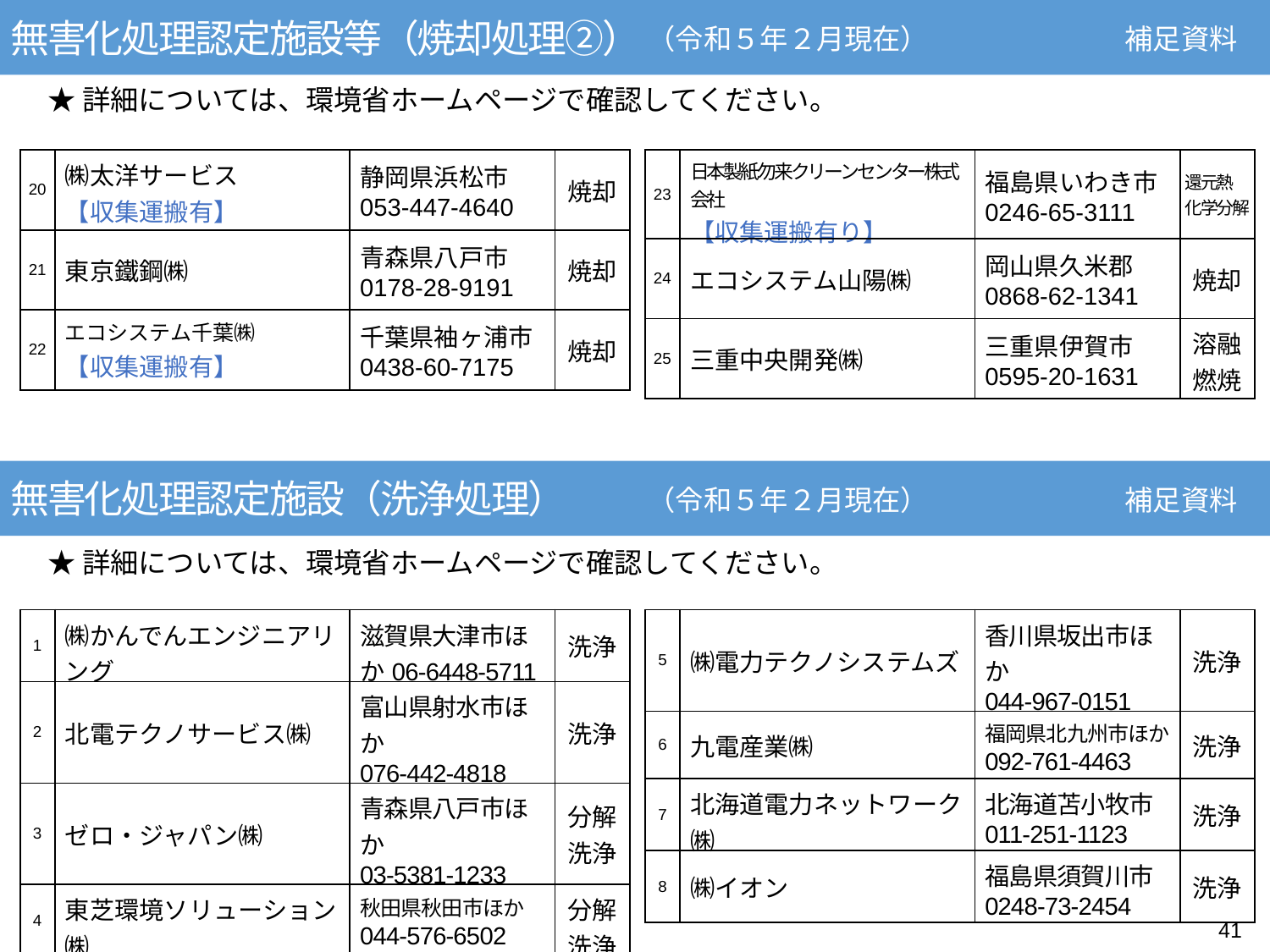

無害化処理認定施設等（焼却処理②）
（令和５年２月現在）
補足資料
★詳細については、環境省ホームページで確認してください。
| 20 | ㈱太洋サービス 【収集運搬有】 | 静岡県浜松市 053-447-4640 | 焼却 |
| --- | --- | --- | --- |
| 21 | 東京鐵鋼㈱ | 青森県八戸市0178-28-9191 | 焼却 |
| 22 | エコシステム千葉㈱ 【収集運搬有】 | 千葉県袖ヶ浦市0438-60-7175 | 焼却 |
| 23 | 日本製紙勿来クリーンセンター株式会社 【収集運搬有り】 | 福島県いわき市 0246-65-3111 | 還元熱 化学分解 |
| --- | --- | --- | --- |
| 24 | エコシステム山陽㈱ | 岡山県久米郡 0868-62-1341 | 焼却 |
| 25 | 三重中央開発㈱ | 三重県伊賀市 0595-20-1631 | 溶融燃焼 |
無害化処理認定施設（洗浄処理）
（令和５年２月現在）
補足資料
★詳細については、環境省ホームページで確認してください。
| 1 | ㈱かんでんエンジニアリング | 滋賀県大津市ほか06-6448-5711 | 洗浄 |
| --- | --- | --- | --- |
| 2 | 北電テクノサービス㈱ | 富山県射水市ほか 076-442-4818 | 洗浄 |
| 3 | ゼロ・ジャパン㈱ | 青森県八戸市ほか 03-5381-1233 | 分解洗浄 |
| 4 | 東芝環境ソリューション㈱ | 秋田県秋田市ほか044-576-6502 | 分解洗浄 |
| 5 | ㈱電力テクノシステムズ | 香川県坂出市ほか 044-967-0151 | 洗浄 |
| --- | --- | --- | --- |
| 6 | 九電産業㈱ | 福岡県北九州市ほか 092-761-4463 | 洗浄 |
| 7 | 北海道電力ネットワーク㈱ | 北海道苫小牧市 011-251-1123 | 洗浄 |
| 8 | ㈱イオン | 福島県須賀川市 0248-73-2454 | 洗浄 |
41